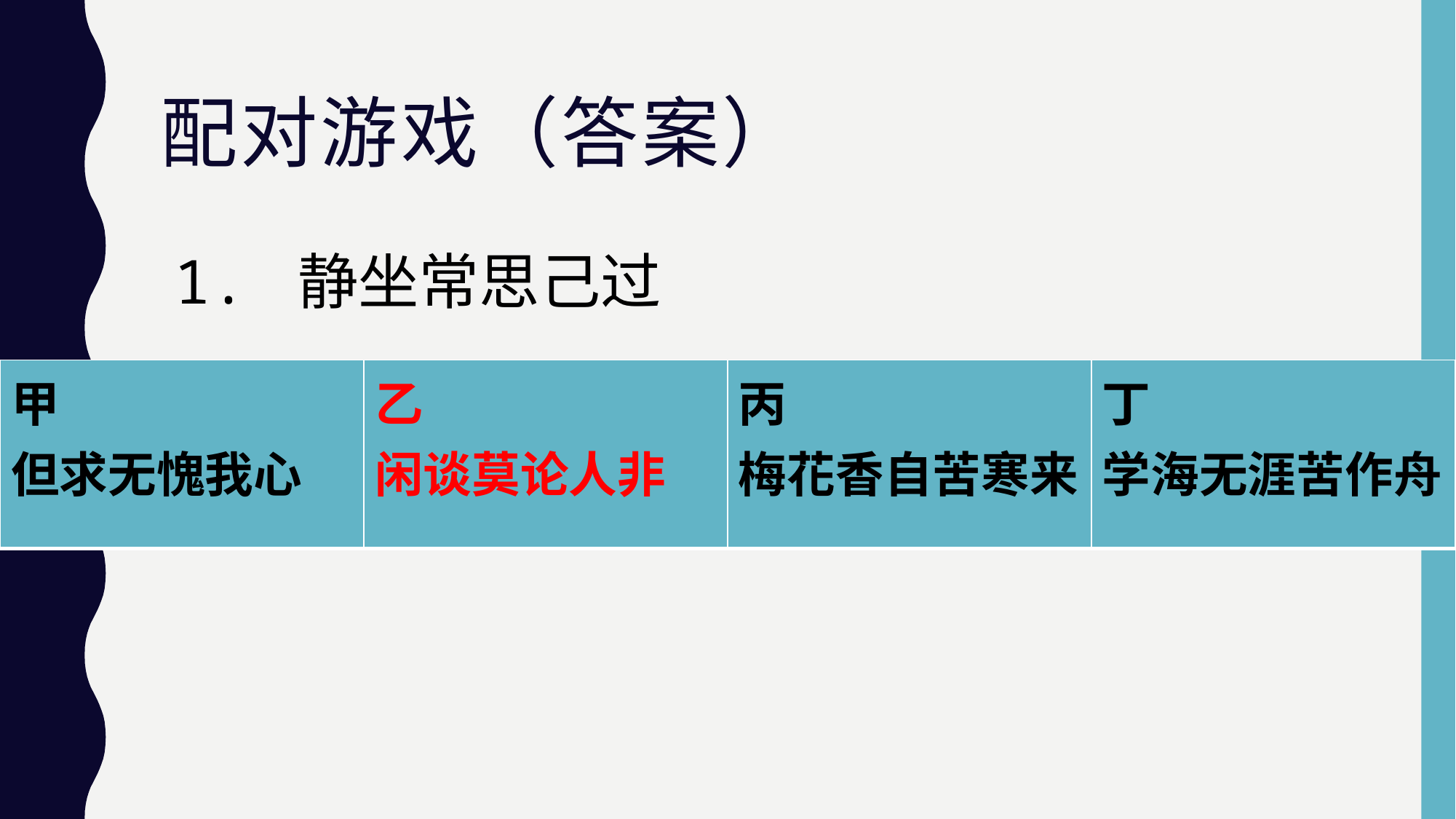

# 配对游戏（答案）
1. 静坐常思己过

| 甲 但求无愧我心 | 乙 闲谈莫论人非 | 丙 梅花香自苦寒来 | 丁 学海无涯苦作舟 |
| --- | --- | --- | --- |